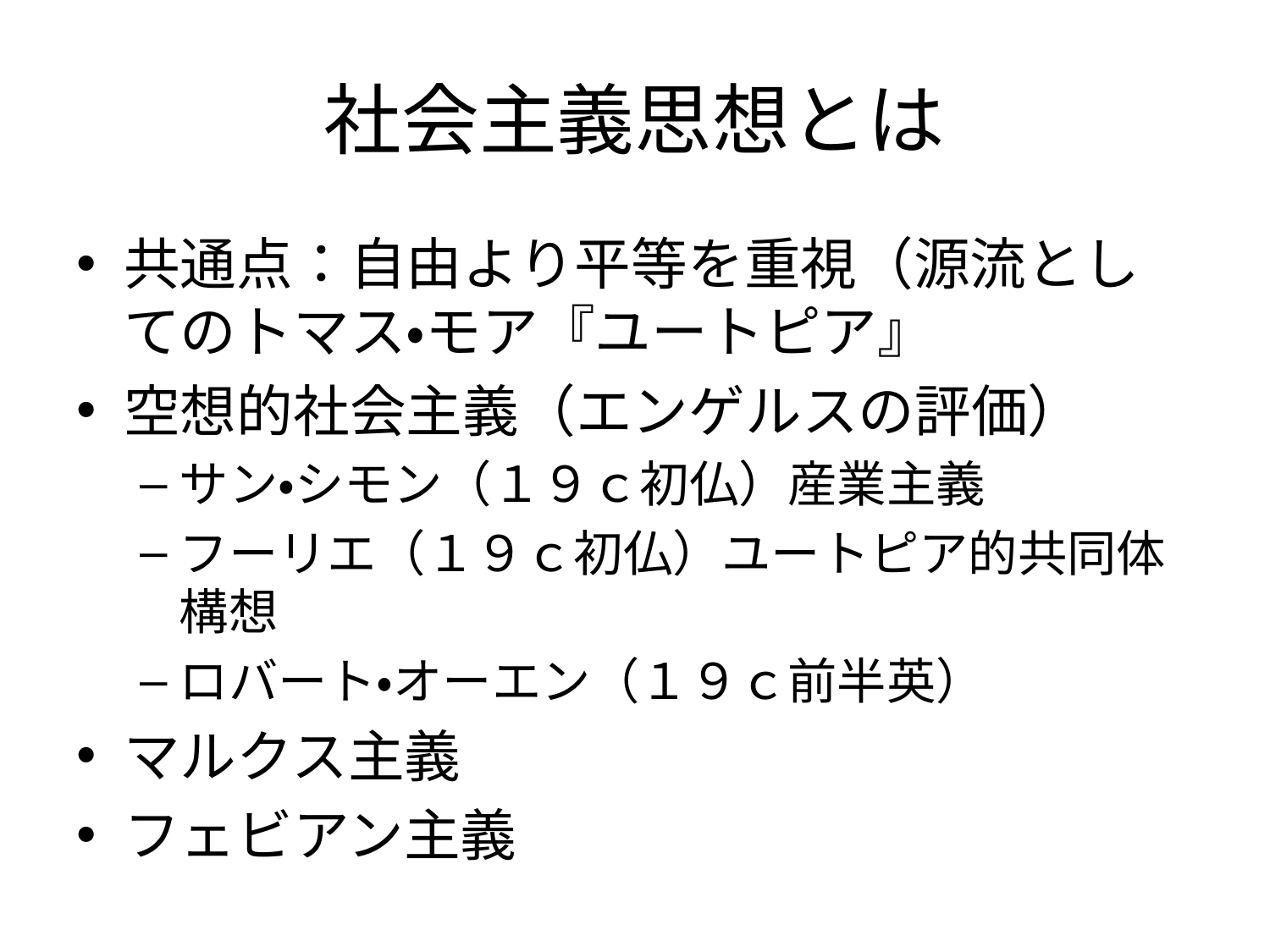

# 社会主義思想とは
共通点：自由より平等を重視（源流としてのトマス・モア『ユートピア』
空想的社会主義（エンゲルスの評価）
サン・シモン（１９ｃ初仏）産業主義
フーリエ（１９ｃ初仏）ユートピア的共同体構想
ロバート・オーエン（１９ｃ前半英）
マルクス主義
フェビアン主義